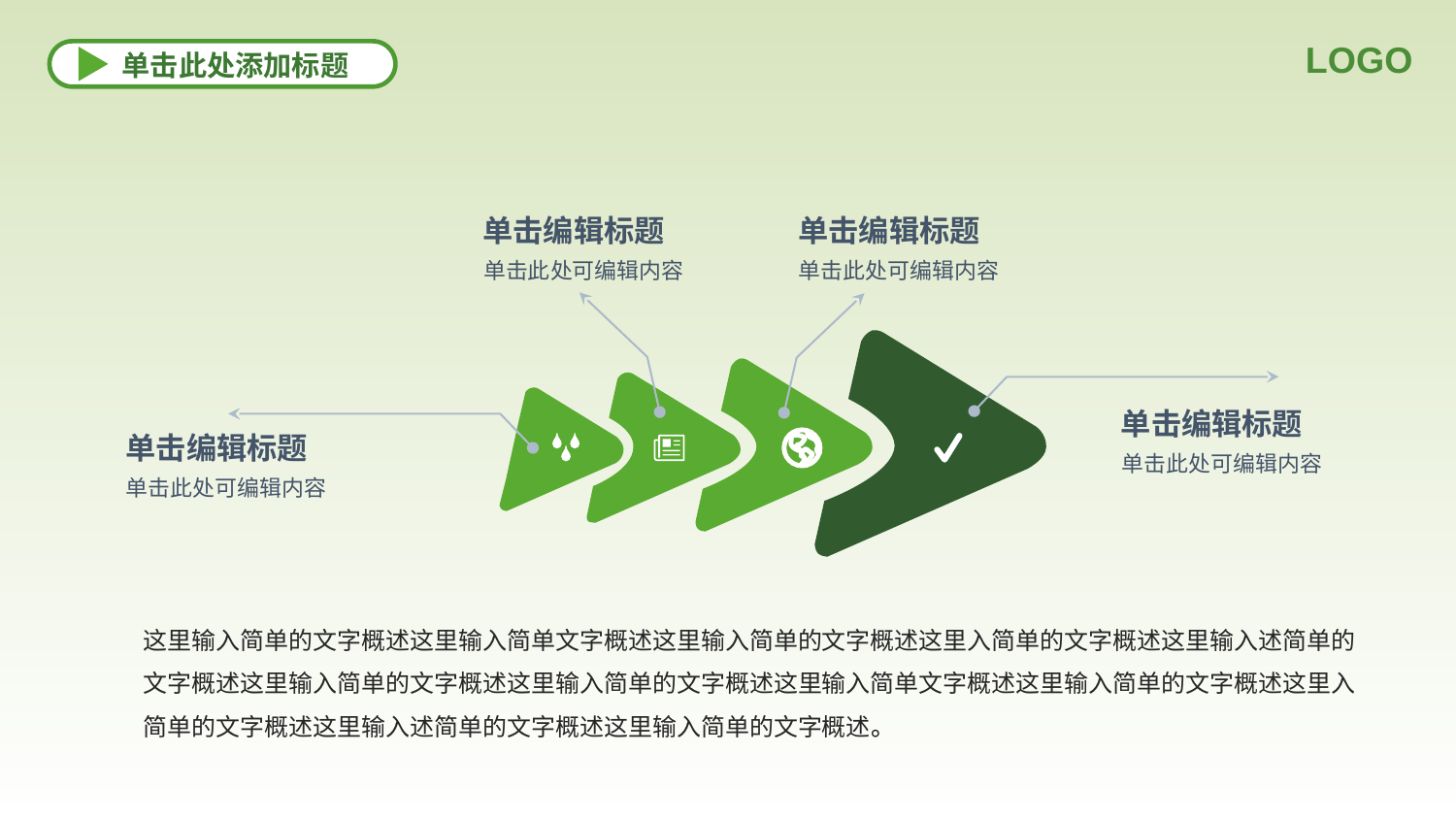

LOGO
单击此处添加标题

X

单击编辑标题
单击编辑标题
单击此处可编辑内容
单击此处可编辑内容

单击编辑标题

单击编辑标题

单击此处可编辑内容

单击此处可编辑内容
这里输入简单的文字概述这里输入简单文字概述这里输入简单的文字概述这里入简单的文字概述这里输入述简单的文字概述这里输入简单的文字概述这里输入简单的文字概述这里输入简单文字概述这里输入简单的文字概述这里入简单的文字概述这里输入述简单的文字概述这里输入简单的文字概述。